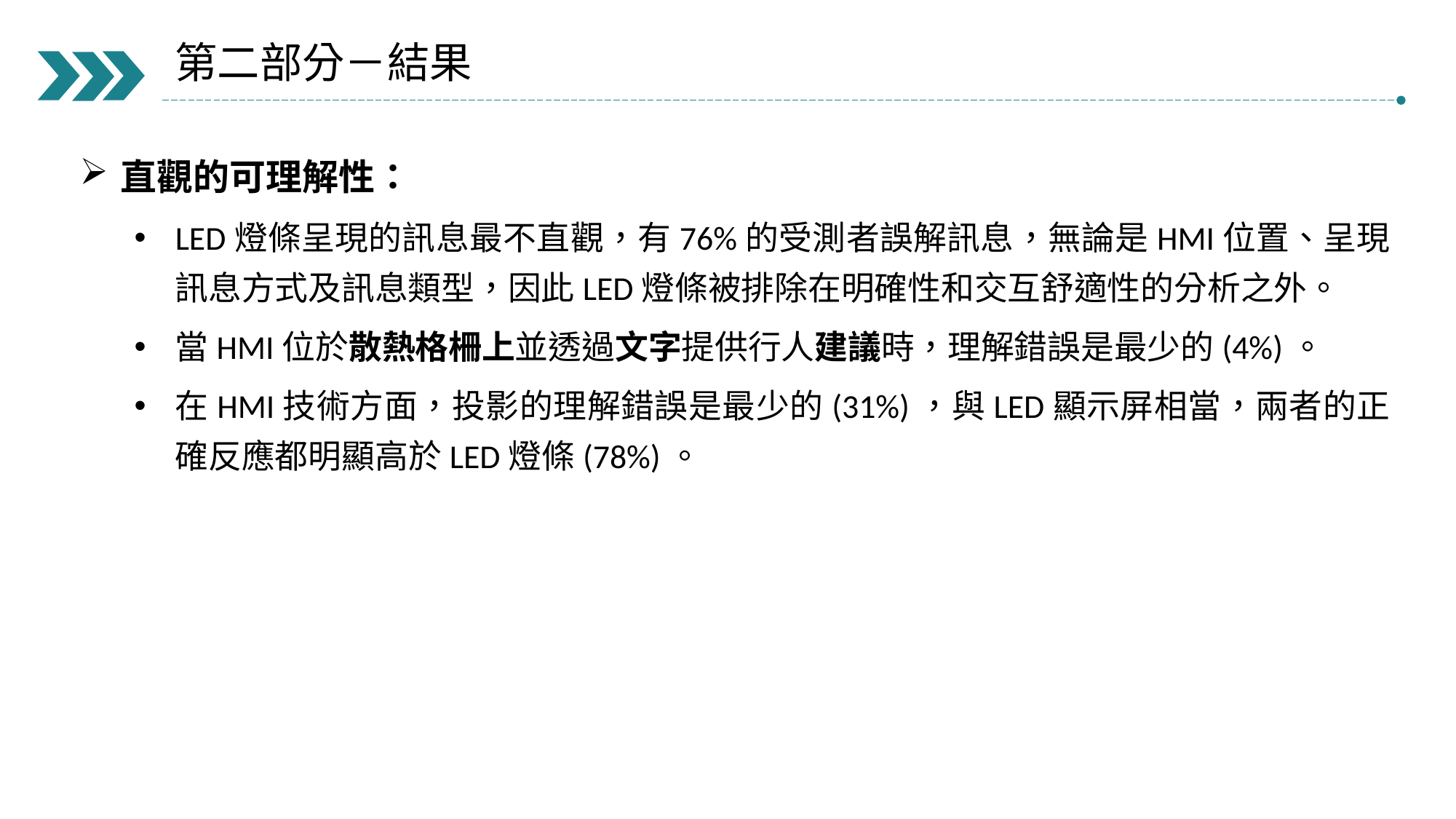

第二部分－結果

直觀的可理解性：
LED燈條呈現的訊息最不直觀，有76%的受測者誤解訊息，無論是HMI位置、呈現訊息方式及訊息類型，因此LED燈條被排除在明確性和交互舒適性的分析之外。
當HMI位於散熱格柵上並透過文字提供行人建議時，理解錯誤是最少的(4%)。
在HMI技術方面，投影的理解錯誤是最少的(31%)，與LED顯示屏相當，兩者的正確反應都明顯高於LED燈條(78%)。